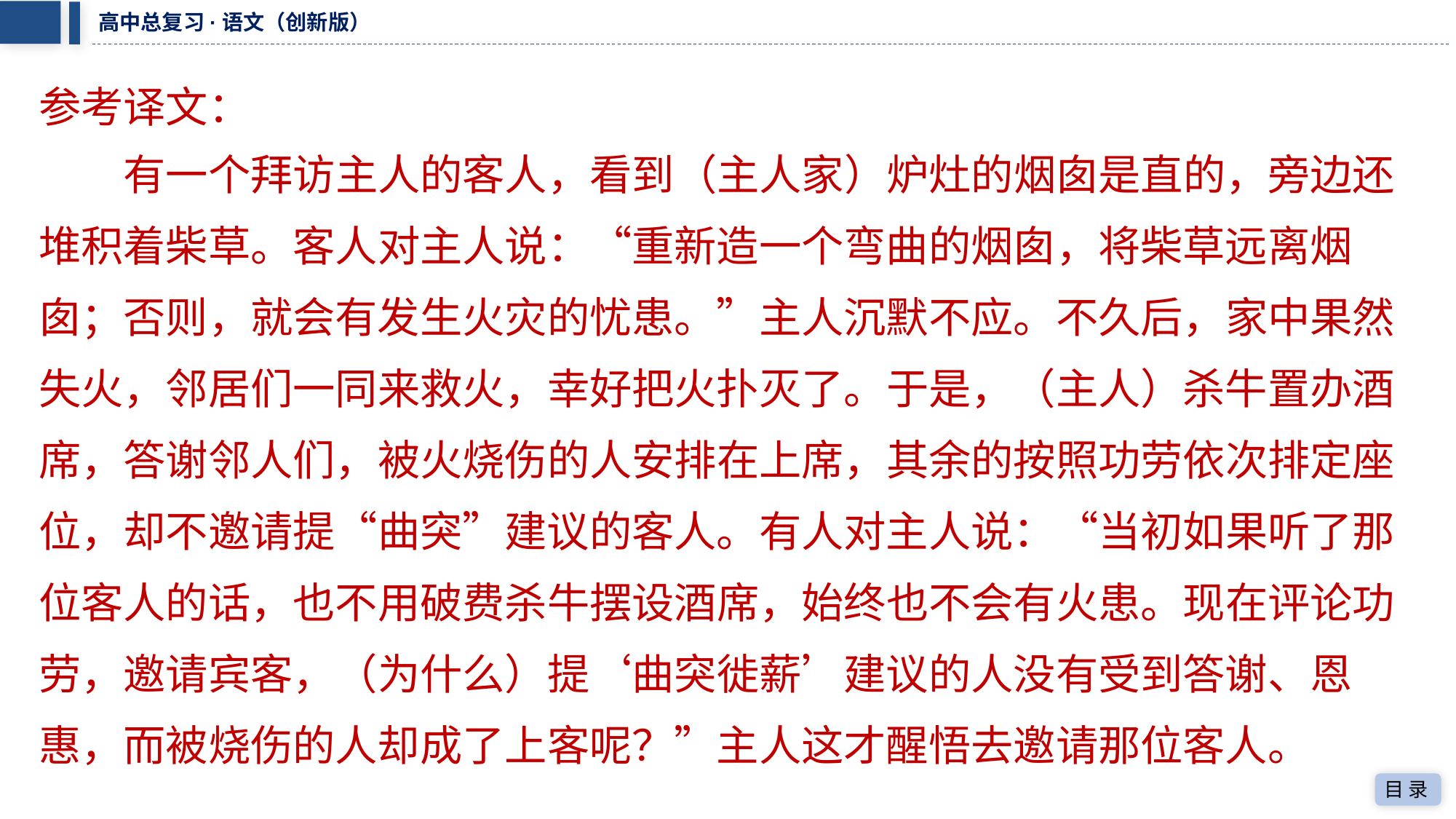

参考译文：
有一个拜访主人的客人，看到（主人家）炉灶的烟囱是直的，旁边还
堆积着柴草。客人对主人说：“重新造一个弯曲的烟囱，将柴草远离烟
囱；否则，就会有发生火灾的忧患。”主人沉默不应。不久后，家中果然
失火，邻居们一同来救火，幸好把火扑灭了。于是，（主人）杀牛置办酒
席，答谢邻人们，被火烧伤的人安排在上席，其余的按照功劳依次排定座
位，却不邀请提“曲突”建议的客人。有人对主人说：“当初如果听了那
位客人的话，也不用破费杀牛摆设酒席，始终也不会有火患。现在评论功
劳，邀请宾客，（为什么）提‘曲突徙薪’建议的人没有受到答谢、恩
惠，而被烧伤的人却成了上客呢？”主人这才醒悟去邀请那位客人。